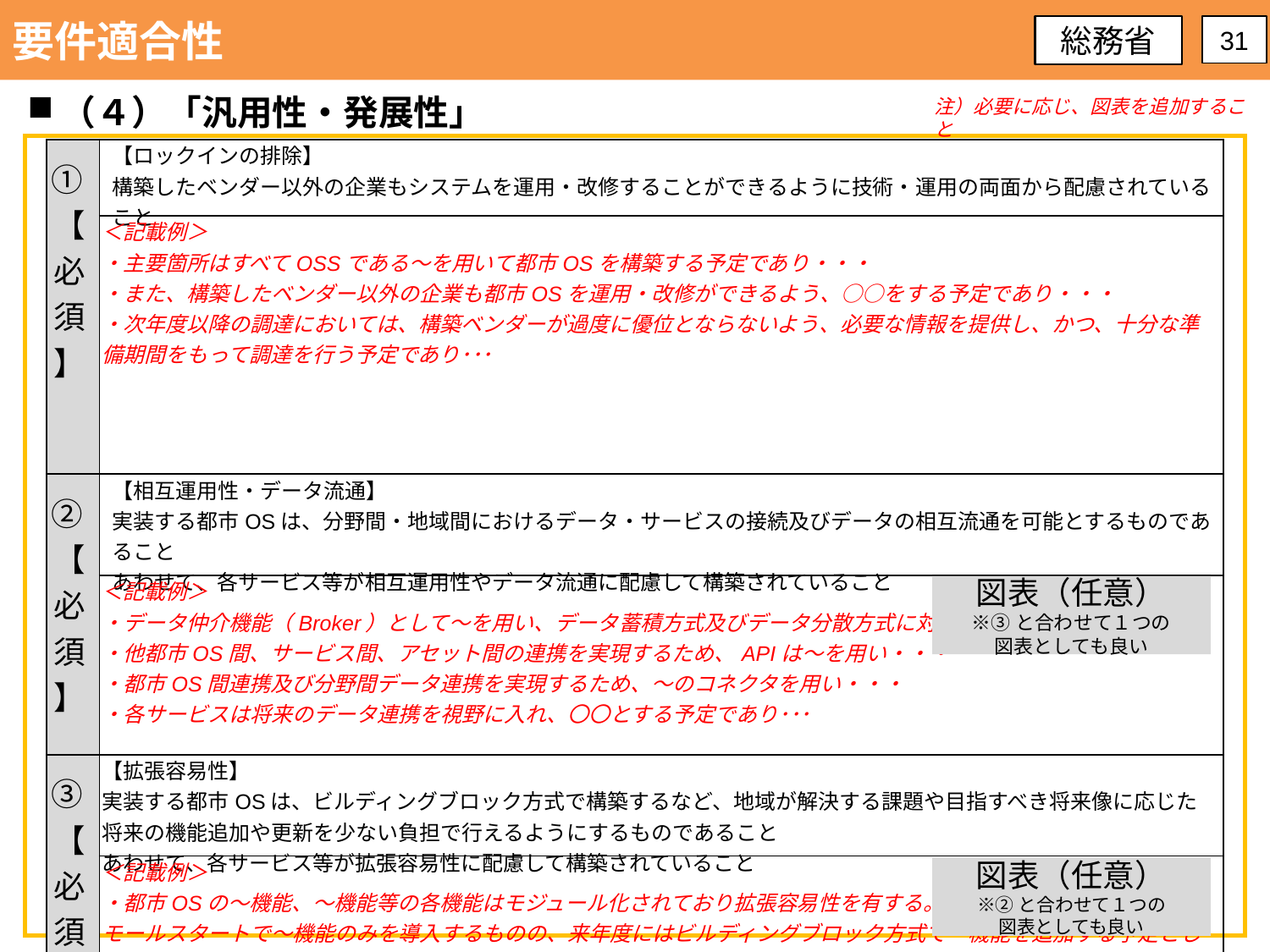

要件適合性
総務省
31
（４）「汎用性・発展性」
注）必要に応じ、図表を追加すること

| ①【必須】 | 【ロックインの排除】 構築したベンダー以外の企業もシステムを運用・改修することができるように技術・運用の両面から配慮されていること |
| --- | --- |
|  | ＜記載例＞ ・主要箇所はすべてOSSである～を用いて都市OSを構築する予定であり・・・ ・また、構築したベンダー以外の企業も都市OSを運用・改修ができるよう、○○をする予定であり・・・ ・次年度以降の調達においては、構築ベンダーが過度に優位とならないよう、必要な情報を提供し、かつ、十分な準備期間をもって調達を行う予定であり･･･ |
| ②【必須】 | 【相互運用性・データ流通】 実装する都市OSは、分野間・地域間におけるデータ・サービスの接続及びデータの相互流通を可能とするものであること あわせて、各サービス等が相互運用性やデータ流通に配慮して構築されていること |
|  | ＜記載例＞ ・データ仲介機能（Broker）として～を用い、データ蓄積方式及びデータ分散方式に対応する・・・ ・他都市OS間、サービス間、アセット間の連携を実現するため、APIは～を用い・・・ ・都市OS間連携及び分野間データ連携を実現するため、～のコネクタを用い・・・ ・各サービスは将来のデータ連携を視野に入れ、〇〇とする予定であり･･･ |
| ③【必須】 | 【拡張容易性】 実装する都市OSは、ビルディングブロック方式で構築するなど、地域が解決する課題や目指すべき将来像に応じた将来の機能追加や更新を少ない負担で行えるようにするものであること あわせて、各サービス等が拡張容易性に配慮して構築されていること |
|  | ＜記載例＞ ・都市OSの～機能、～機能等の各機能はモジュール化されており拡張容易性を有する。具体的には、今年度はスモールスタートで～機能のみを導入するものの、来年度にはビルディングブロック方式で～機能を追加する予定としており・・・ ・各サービスは将来の機能拡張を視野に入れ、〇〇とする予定であり･･･ |
図表（任意）
※③と合わせて１つの
図表としても良い
図表（任意）
※②と合わせて１つの
図表としても良い